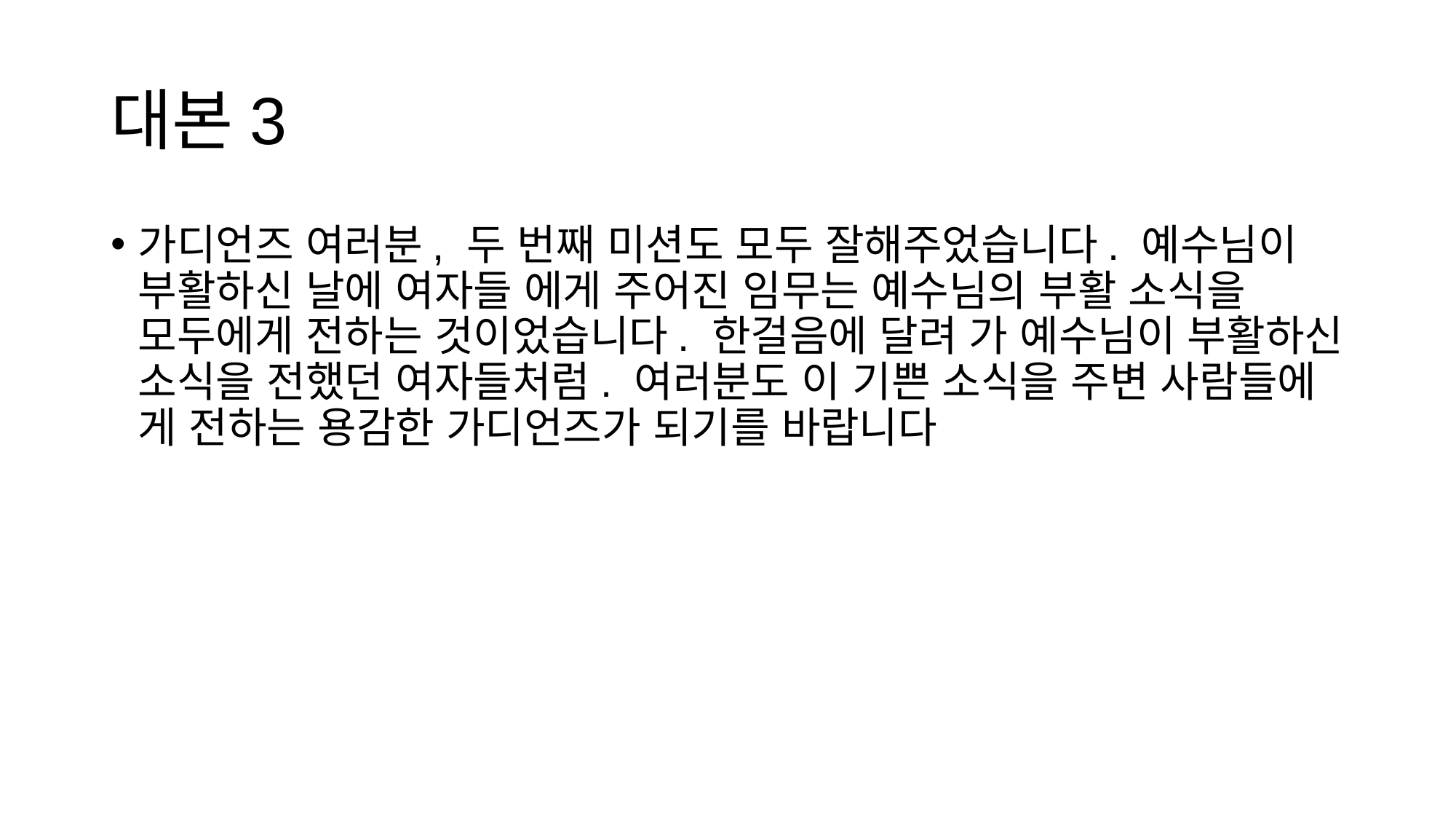

# 대본3
가디언즈 여러분, 두 번째 미션도 모두 잘해주었습니다. 예수님이 부활하신 날에 여자들 에게 주어진 임무는 예수님의 부활 소식을 모두에게 전하는 것이었습니다. 한걸음에 달려 가 예수님이 부활하신 소식을 전했던 여자들처럼. 여러분도 이 기쁜 소식을 주변 사람들에 게 전하는 용감한 가디언즈가 되기를 바랍니다